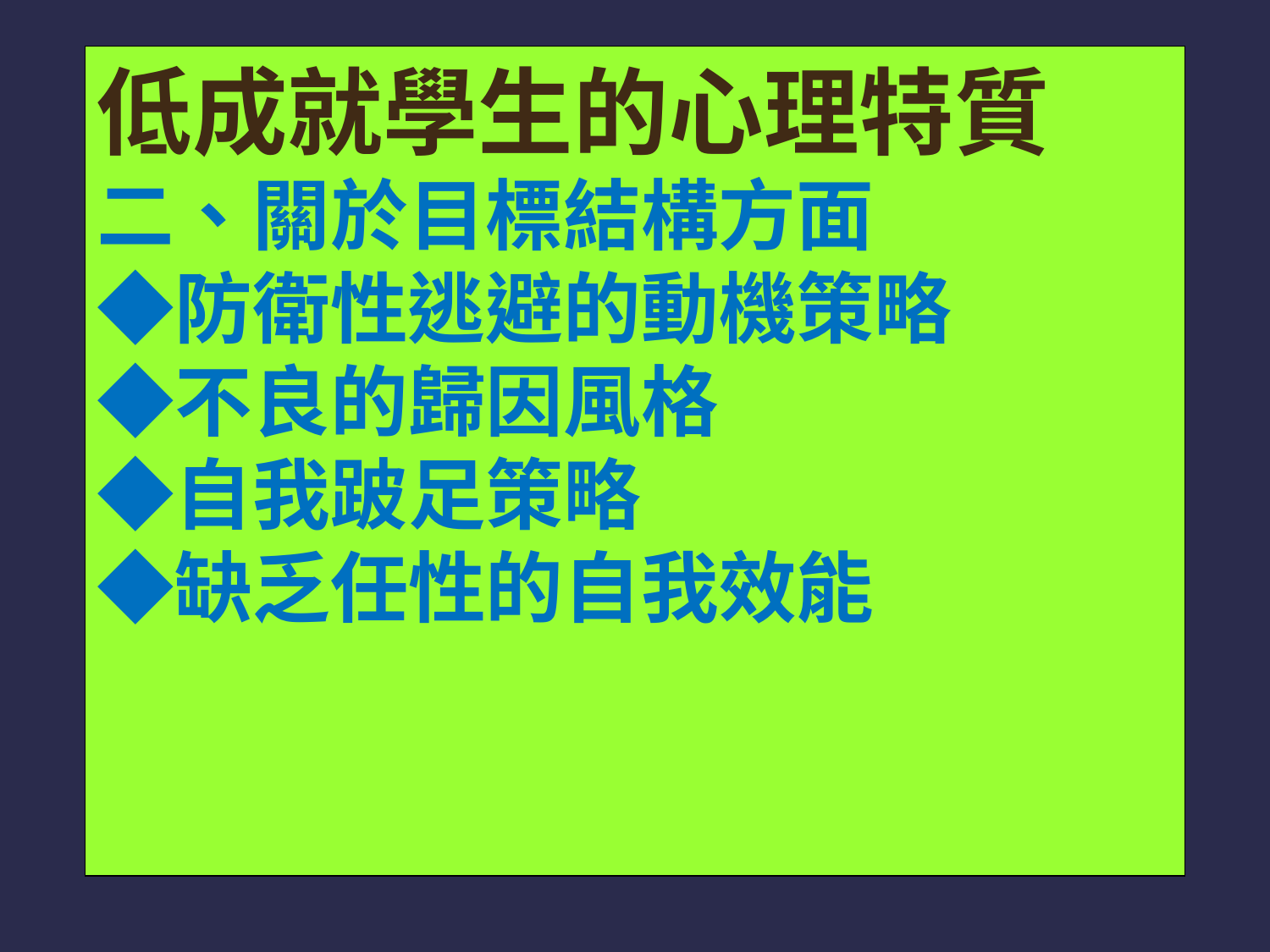

低成就學生的心理特質
二、關於目標結構方面
◆防衛性逃避的動機策略
◆不良的歸因風格
◆自我跛足策略
◆缺乏任性的自我效能